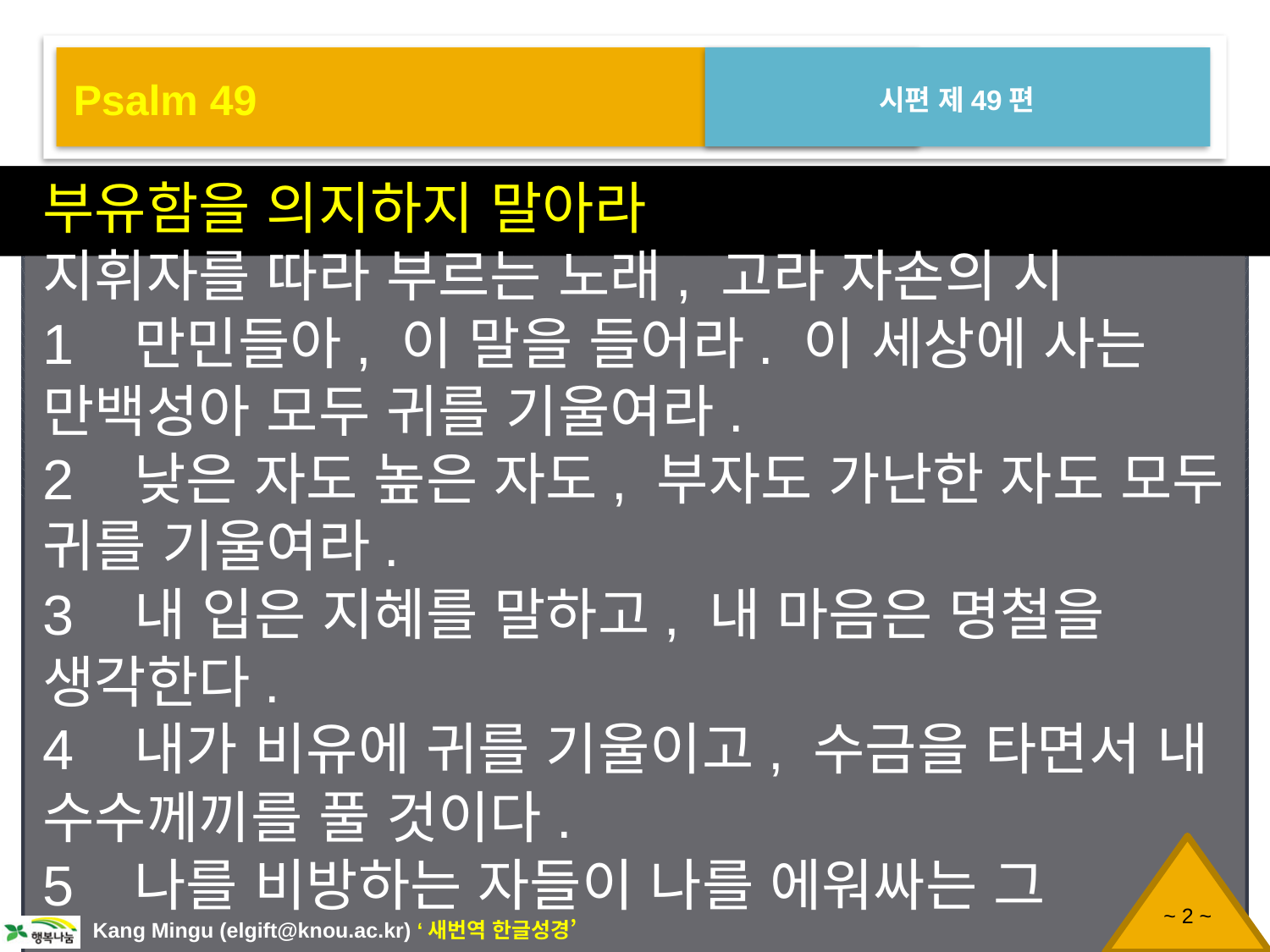

Psalm 49
시편 제49편
부유함을 의지하지 말아라
지휘자를 따라 부르는 노래, 고라 자손의 시
1   만민들아, 이 말을 들어라. 이 세상에 사는 만백성아 모두 귀를 기울여라.
2   낮은 자도 높은 자도, 부자도 가난한 자도 모두 귀를 기울여라.
3   내 입은 지혜를 말하고, 내 마음은 명철을 생각한다.
4   내가 비유에 귀를 기울이고, 수금을 타면서 내 수수께끼를 풀 것이다.
5   나를 비방하는 자들이 나를 에워싸는 그